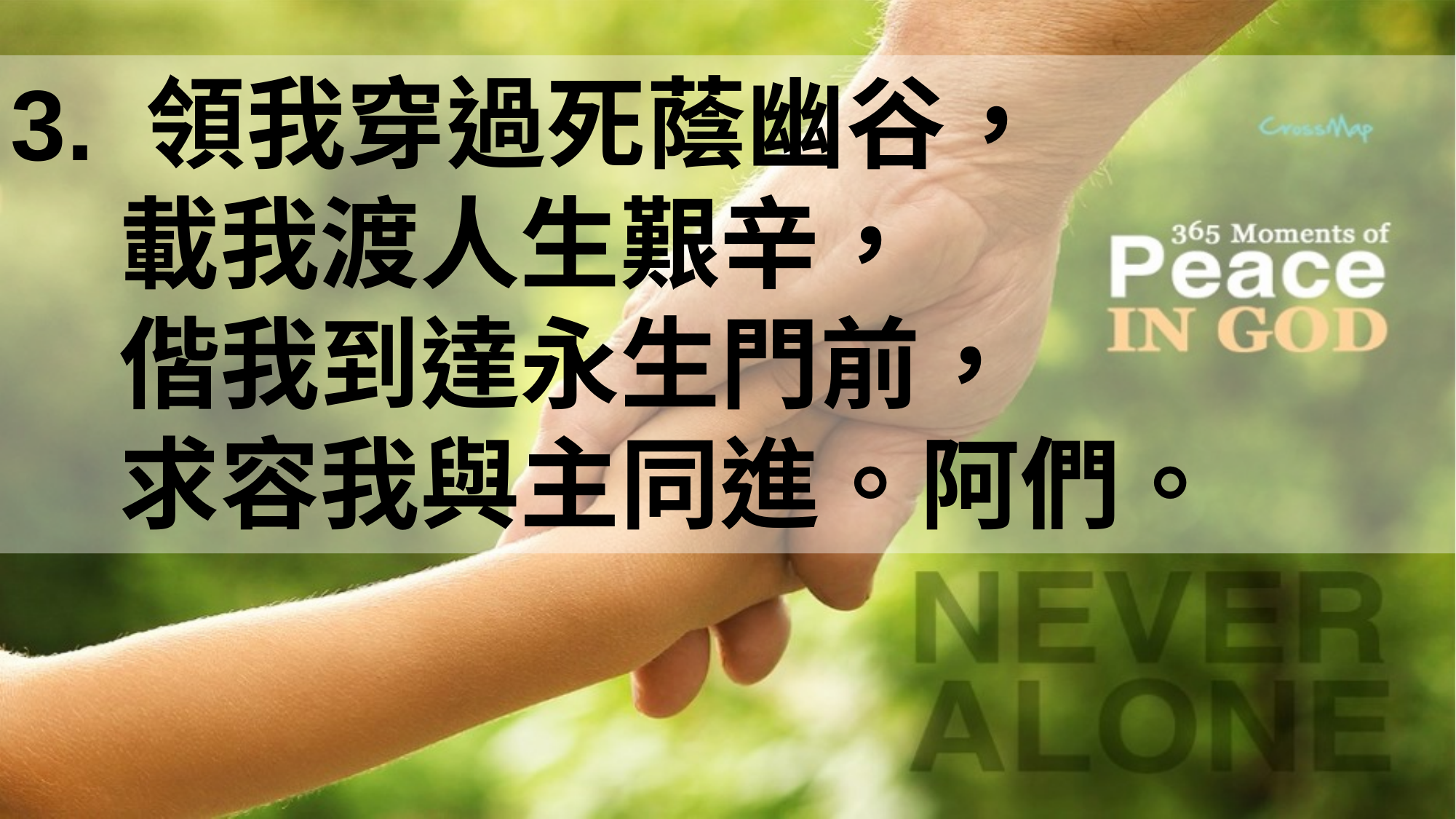

3. 領我穿過死蔭幽谷，
	載我渡人生艱辛，
	偕我到達永生門前，
	求容我與主同進。阿們。